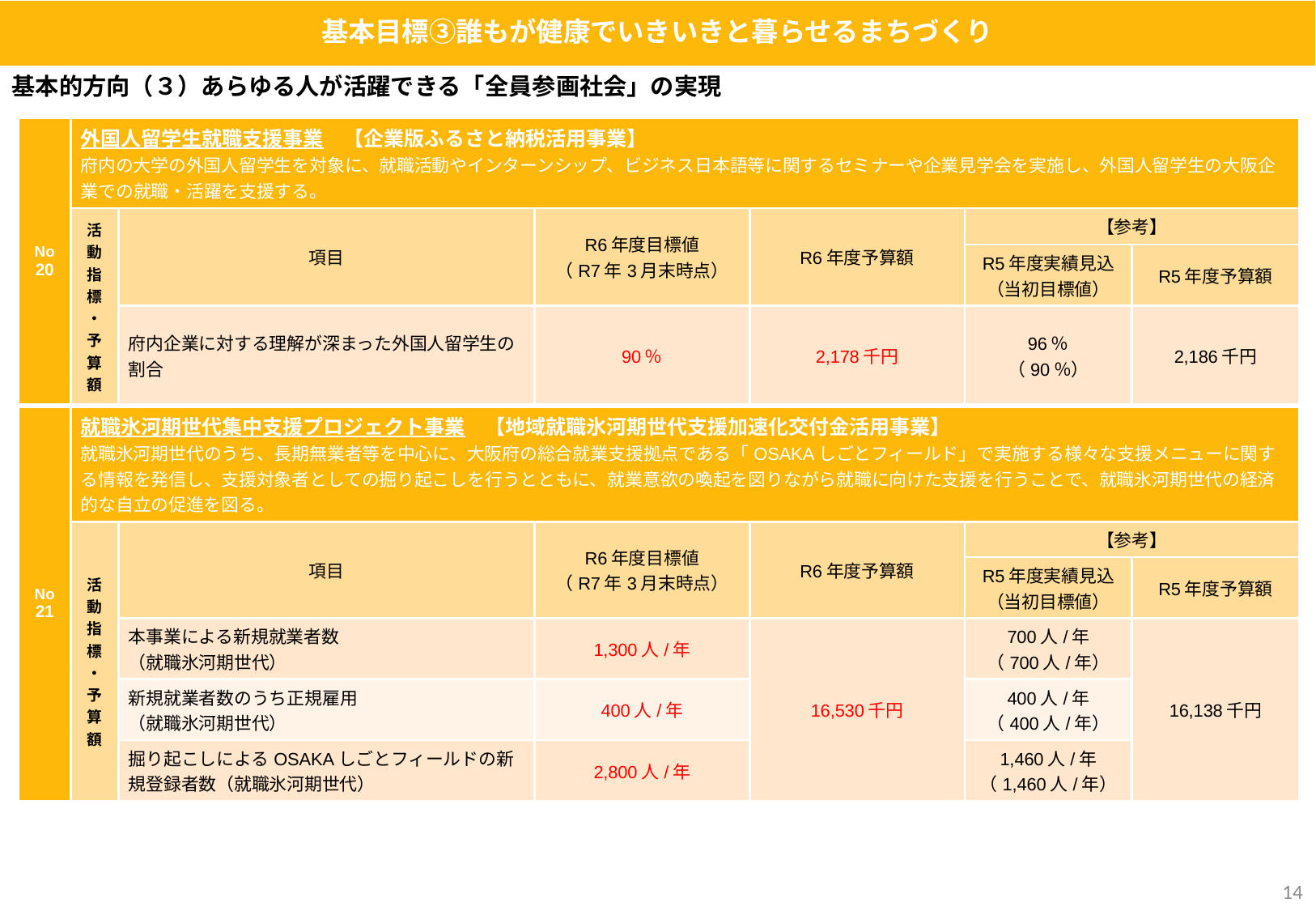

基本目標③誰もが健康でいきいきと暮らせるまちづくり
基本的方向（３）あらゆる人が活躍できる「全員参画社会」の実現
| No 20 | 外国人留学生就職支援事業　【企業版ふるさと納税活用事業】 府内の大学の外国人留学生を対象に、就職活動やインターンシップ、ビジネス日本語等に関するセミナーや企業見学会を実施し、外国人留学生の大阪企業での就職・活躍を支援する。 |  |  |  |  |  |
| --- | --- | --- | --- | --- | --- | --- |
|  | 活動指標・予算額 | 項目 | R6年度目標値 （R7年3月末時点） | R6年度予算額 | 【参考】 | 予算執行額 （予算額） |
|  |  |  |  |  | R5年度実績見込 （当初目標値） | R5年度予算額 |
|  |  | 府内企業に対する理解が深まった外国人留学生の割合 | 90％ | 2,178千円 | 96％ （90％） | 2,186千円 |
| No 21 | 就職氷河期世代集中支援プロジェクト事業　【地域就職氷河期世代支援加速化交付金活用事業】 就職氷河期世代のうち、長期無業者等を中心に、大阪府の総合就業支援拠点である「OSAKAしごとフィールド」で実施する様々な支援メニューに関する情報を発信し、支援対象者としての掘り起こしを行うとともに、就業意欲の喚起を図りながら就職に向けた支援を行うことで、就職氷河期世代の経済的な自立の促進を図る。 |  |  |  |  |  |
|  | 活動指標・予算額 | 項目 | R6年度目標値 （R7年3月末時点） | R6年度予算額 | 【参考】 |  |
|  |  |  |  |  | R5年度実績見込 （当初目標値） | R5年度予算額 |
|  |  | 本事業による新規就業者数 （就職氷河期世代） | 1,300人/年 | 16,530千円 | 700人/年 （700人/年） | 16,138千円 |
|  |  | 新規就業者数のうち正規雇用 （就職氷河期世代） | 400人/年 | ○○○○○○千円 | 400人/年 （400人/年） |  |
|  |  | 掘り起こしによるOSAKAしごとフィールドの新規登録者数（就職氷河期世代） | 2,800人/年 | ○○○○○○千円 | 1,460人/年 （1,460人/年） |  |
14